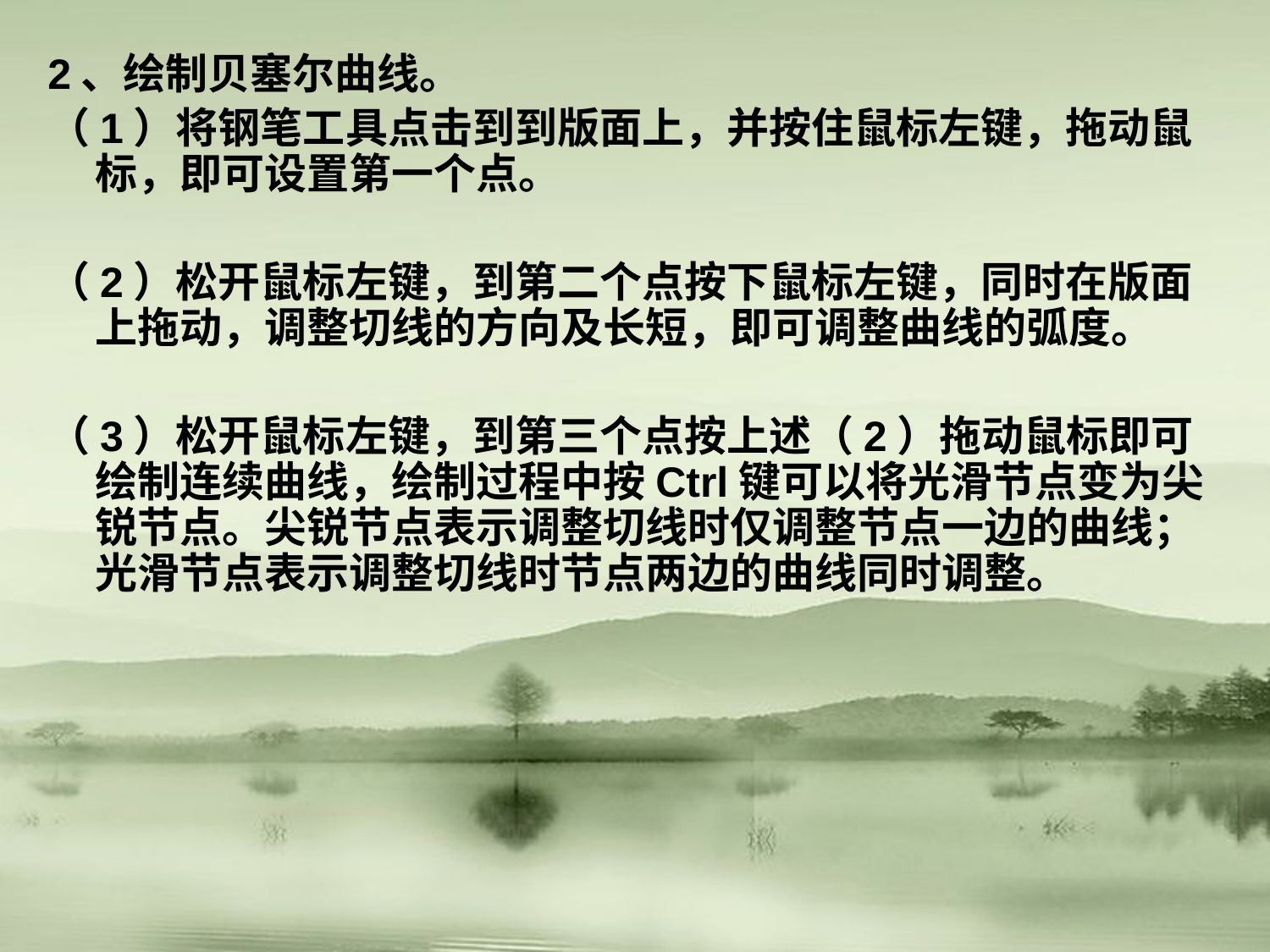

2、绘制贝塞尔曲线。
（1）将钢笔工具点击到到版面上，并按住鼠标左键，拖动鼠标，即可设置第一个点。

（2）松开鼠标左键，到第二个点按下鼠标左键，同时在版面上拖动，调整切线的方向及长短，即可调整曲线的弧度。

（3）松开鼠标左键，到第三个点按上述（2）拖动鼠标即可绘制连续曲线，绘制过程中按Ctrl键可以将光滑节点变为尖锐节点。尖锐节点表示调整切线时仅调整节点一边的曲线；光滑节点表示调整切线时节点两边的曲线同时调整。